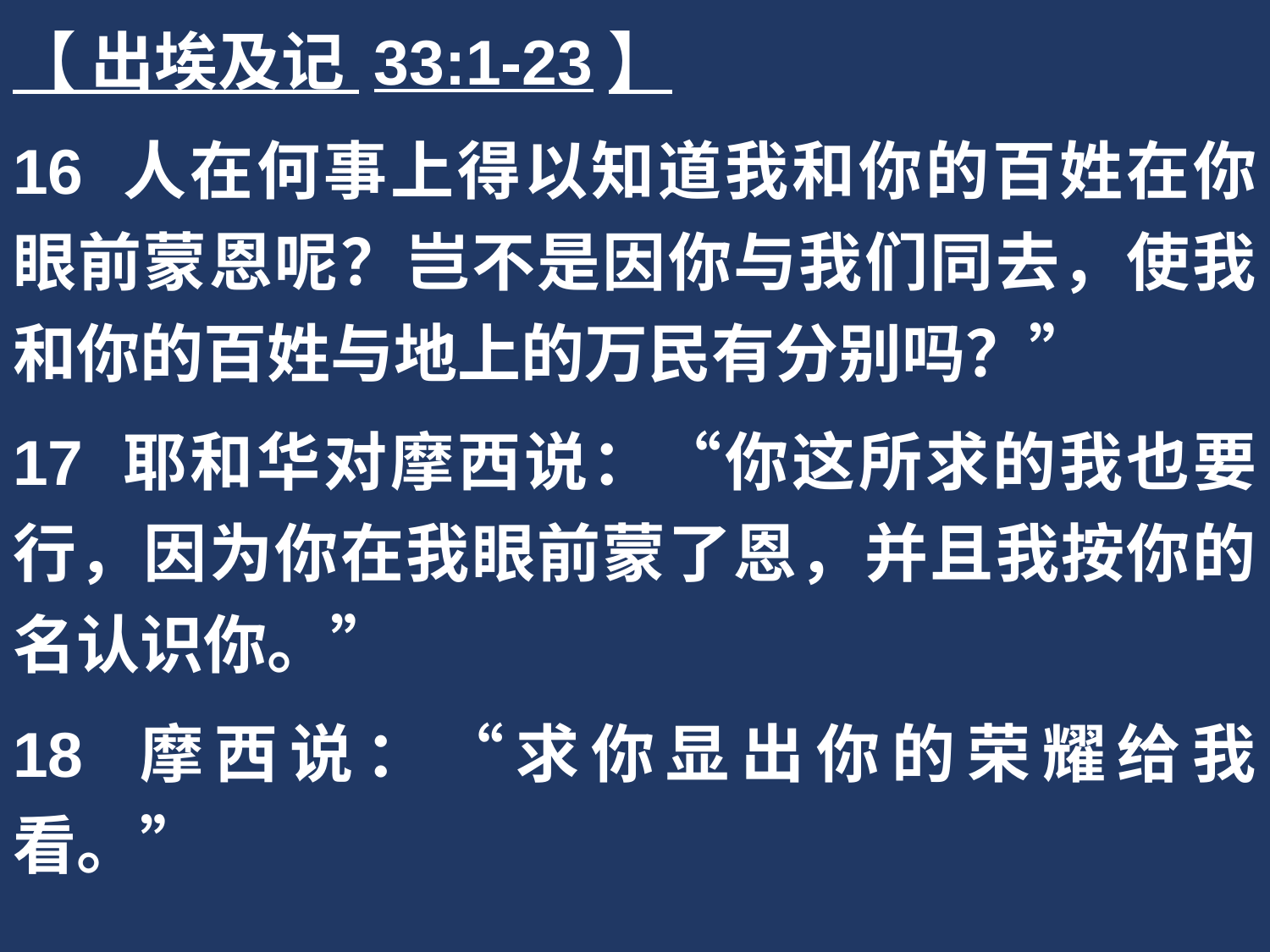

【 出埃及记 33:1-23】
16 人在何事上得以知道我和你的百姓在你眼前蒙恩呢？岂不是因你与我们同去，使我和你的百姓与地上的万民有分别吗？”
17 耶和华对摩西说：“你这所求的我也要行，因为你在我眼前蒙了恩，并且我按你的名认识你。”
18 摩西说：“求你显出你的荣耀给我看。”